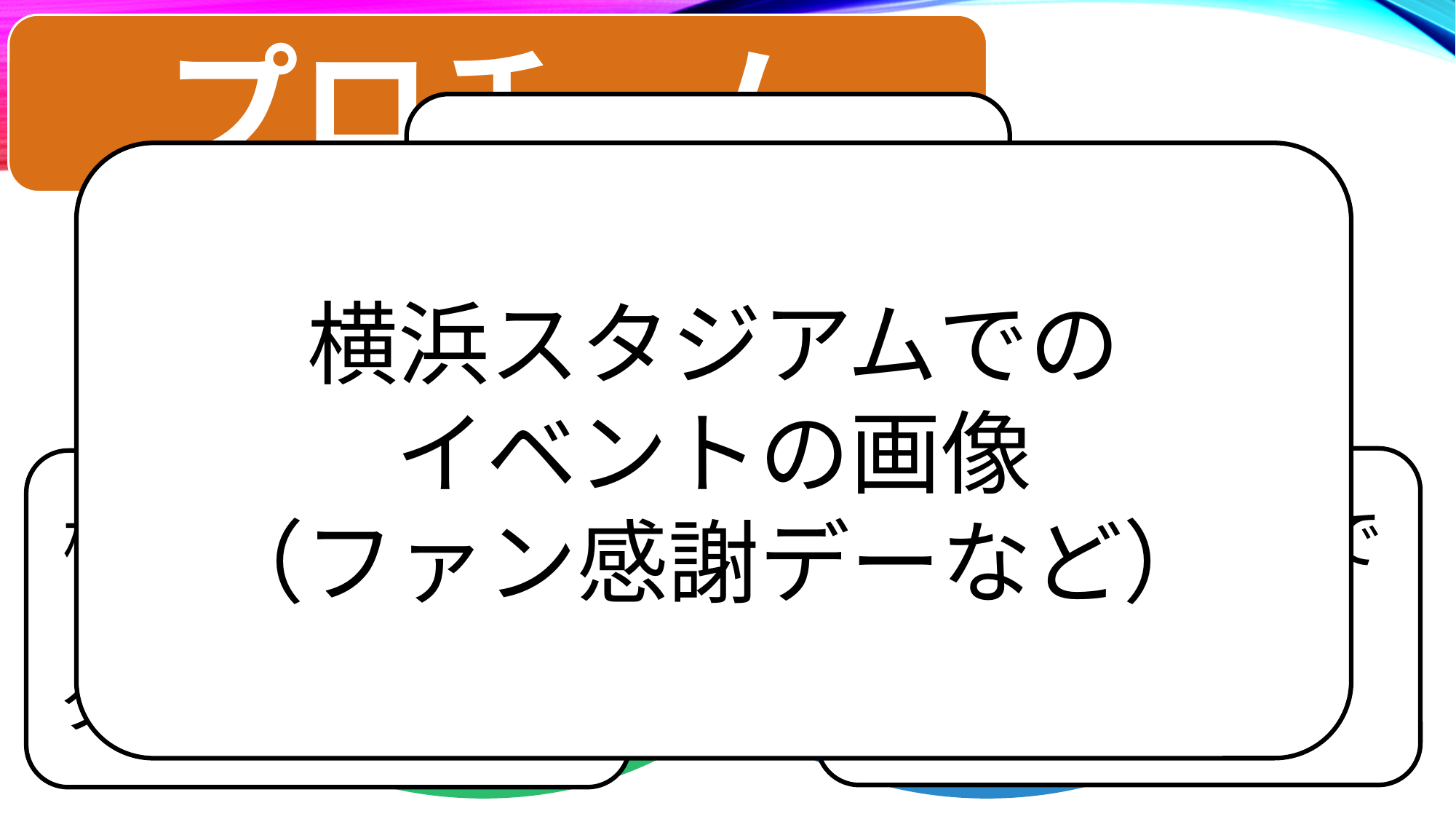

プロチーム
横浜スタジアムでの
試合の画像
横浜スタジアムでの
イベントの画像
（ファン感謝デーなど）
①スポーツサービス・情報産業
②スポーツ用品産業
③スポーツ施設・空間産業
横浜スタジアムでの
野球塾の画像
横浜スタジアムでの
グッズ販売の画像